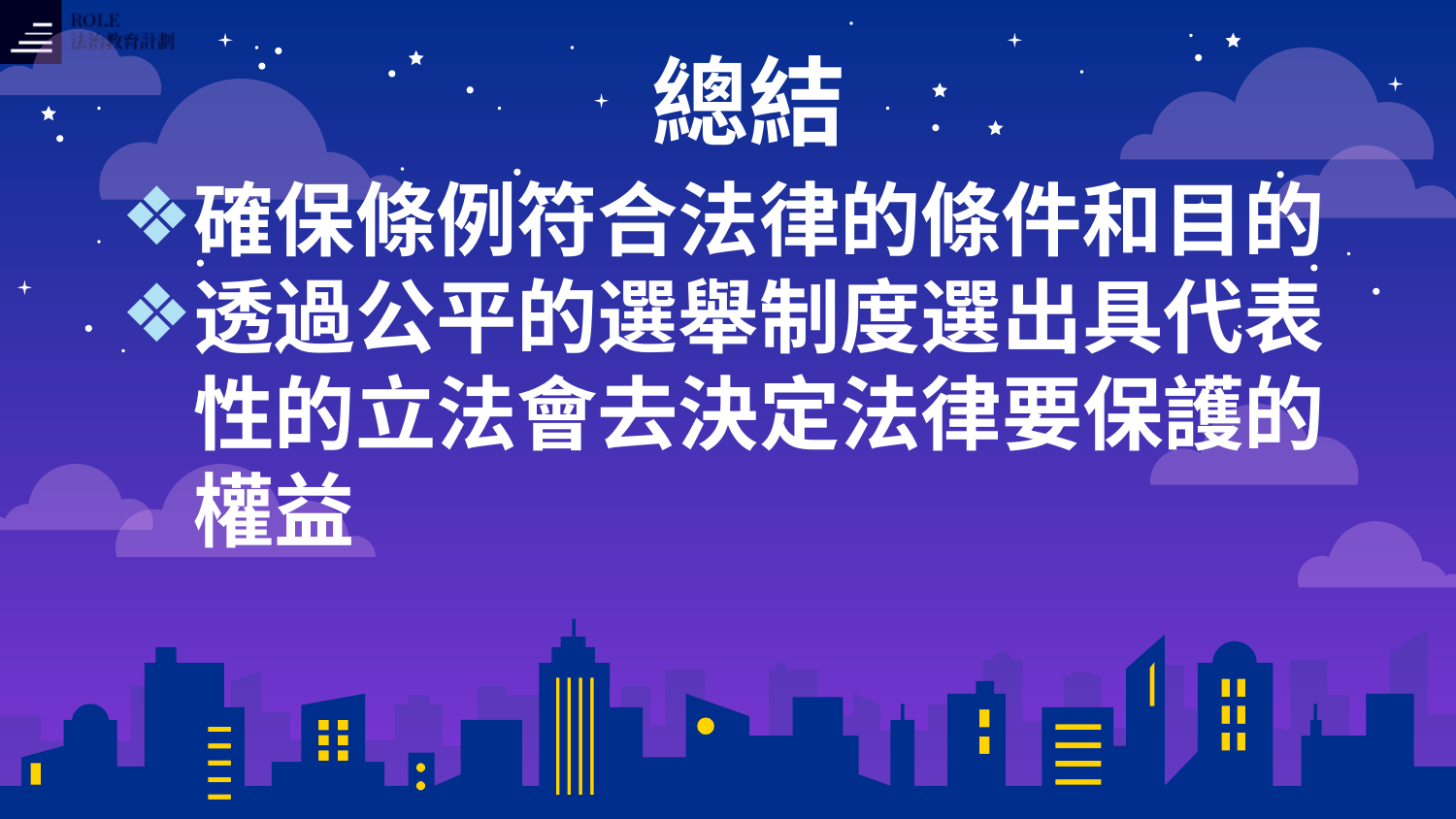

總結
確保條例符合法律的條件和目的
透過公平的選舉制度選出具代表性的立法會去決定法律要保護的權益